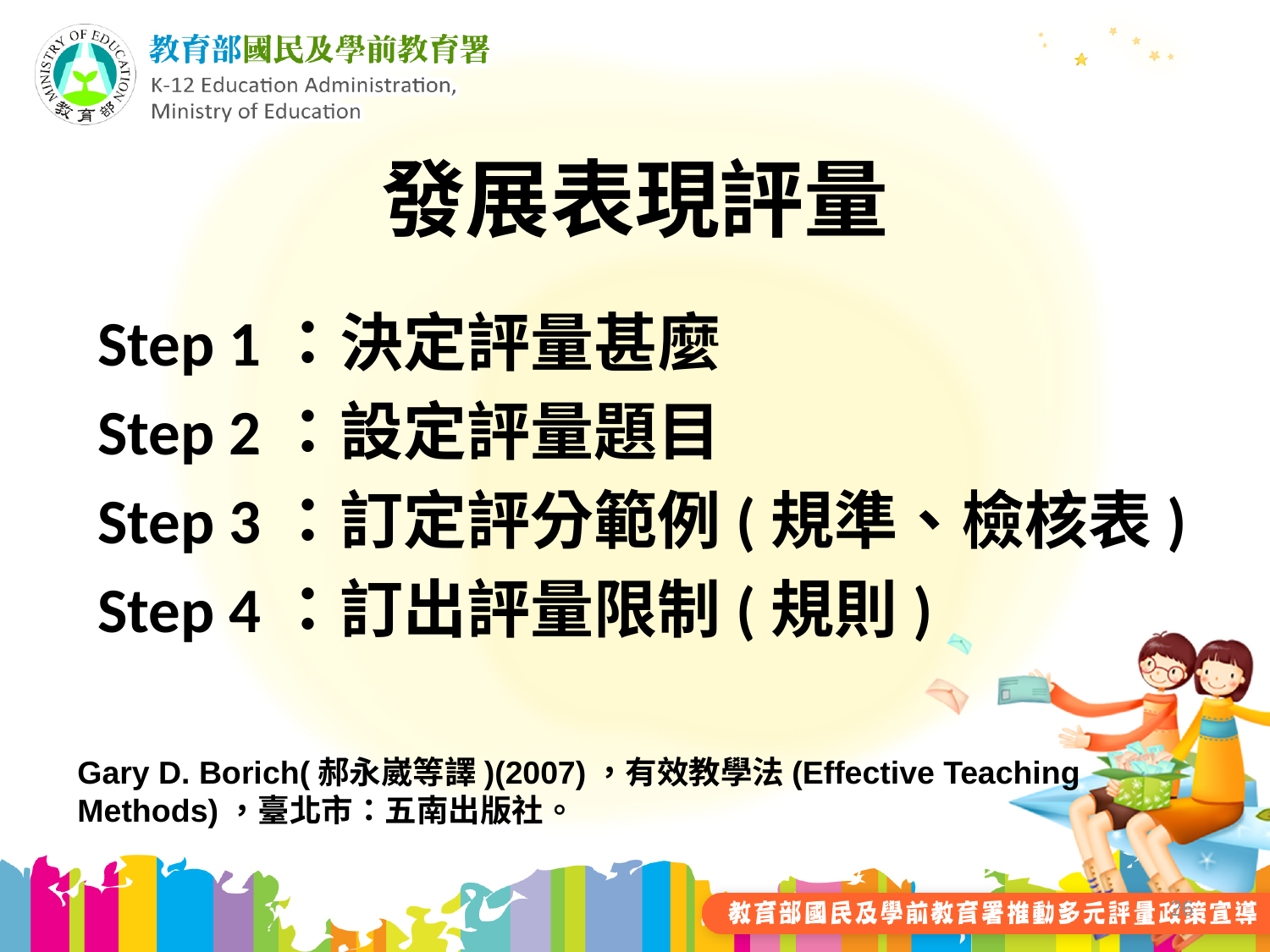

# 發展表現評量
Step 1：決定評量甚麼
Step 2：設定評量題目
Step 3：訂定評分範例(規準、檢核表)
Step 4：訂出評量限制(規則)

Gary D. Borich(郝永崴等譯)(2007)，有效教學法(Effective Teaching Methods)，臺北市：五南出版社。
26